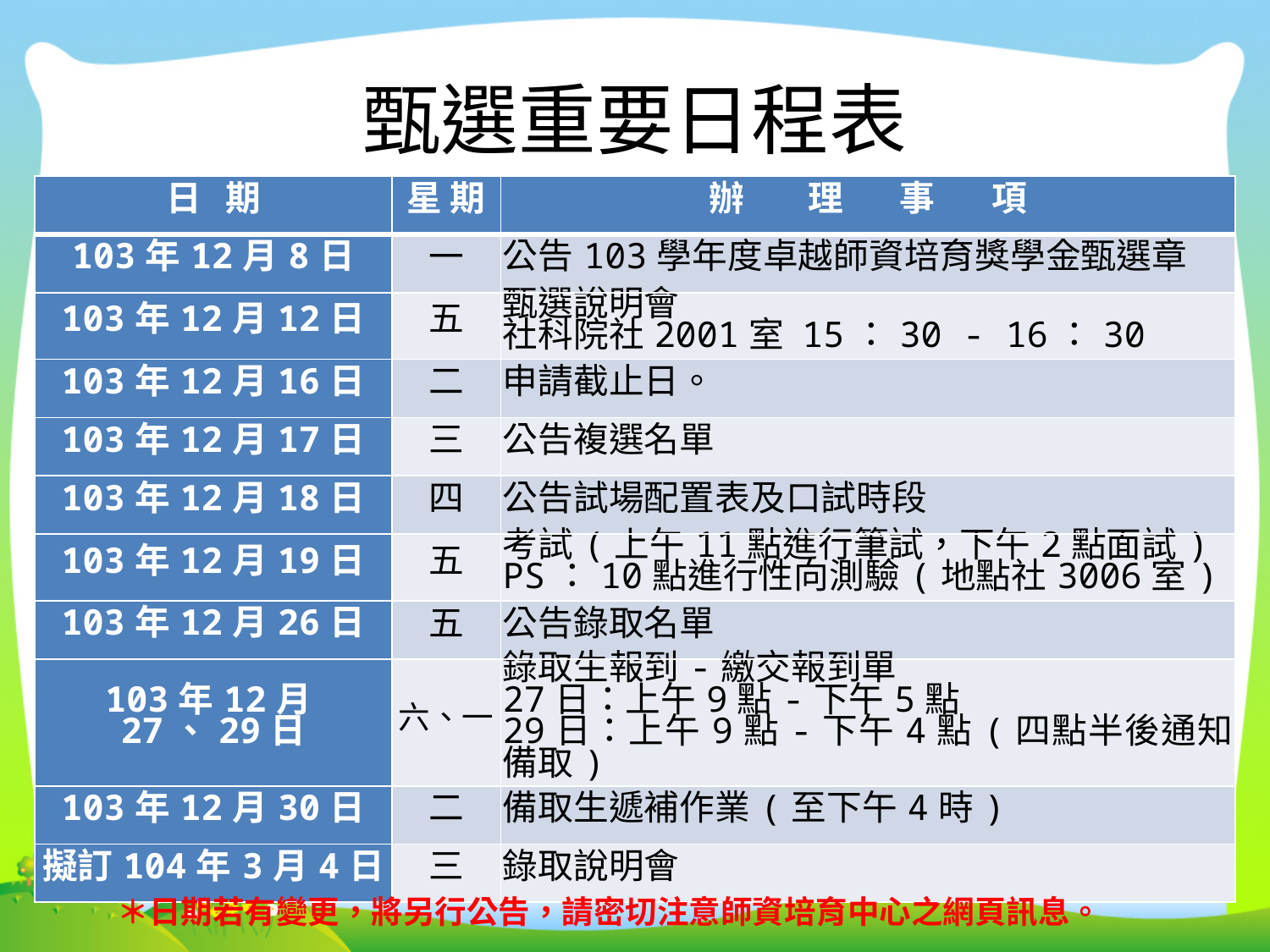

# 甄選重要日程表
| 日 期 | 星 期 | 辦 理 事 項 |
| --- | --- | --- |
| 103年12月8日 | 一 | 公告103學年度卓越師資培育獎學金甄選章 |
| 103年12月12日 | 五 | 甄選說明會 社科院社2001室 15：30 - 16：30 |
| 103年12月16日 | 二 | 申請截止日。 |
| 103年12月17日 | 三 | 公告複選名單 |
| 103年12月18日 | 四 | 公告試場配置表及口試時段 |
| 103年12月19日 | 五 | 考試(上午11點進行筆試，下午2點面試) PS：10點進行性向測驗(地點社3006室) |
| 103年12月26日 | 五 | 公告錄取名單 |
| 103年12月27、29日 | 六、一 | 錄取生報到-繳交報到單 27日：上午9點-下午5點 29日：上午9點-下午4點(四點半後通知備取) |
| 103年12月30日 | 二 | 備取生遞補作業(至下午4時) |
| 擬訂104年3月4日 | 三 | 錄取說明會 |
＊日期若有變更，將另行公告，請密切注意師資培育中心之網頁訊息。